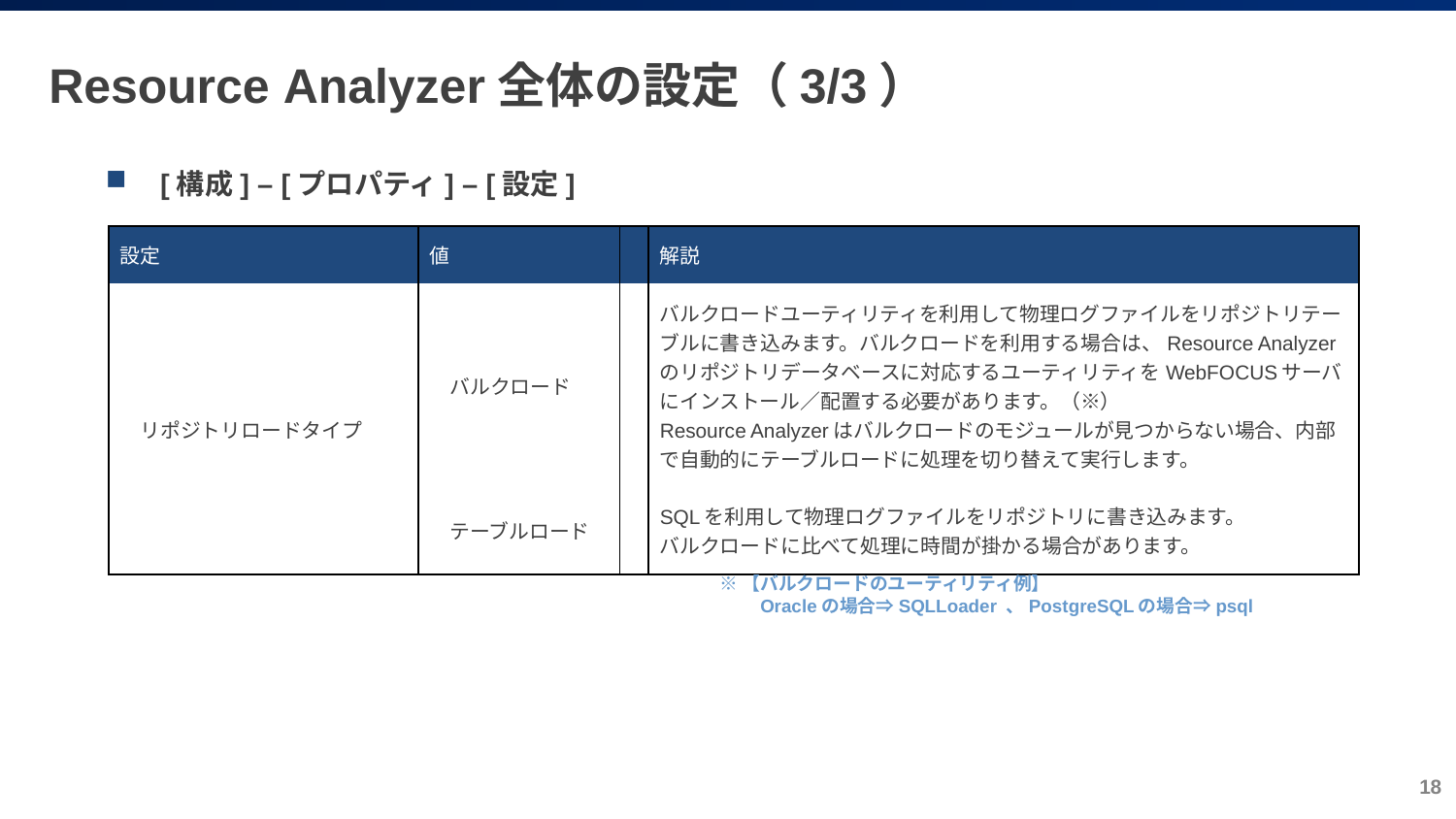

# Resource Analyzer全体の設定（3/3）
[構成] – [プロパティ] – [設定]
| 設定 | 値 |  | 解説 |
| --- | --- | --- | --- |
| リポジトリロードタイプ | バルクロード |  | バルクロードユーティリティを利用して物理ログファイルをリポジトリテーブルに書き込みます。バルクロードを利用する場合は、Resource Analyzerのリポジトリデータベースに対応するユーティリティをWebFOCUSサーバにインストール／配置する必要があります。（※） Resource Analyzerはバルクロードのモジュールが見つからない場合、内部で自動的にテーブルロードに処理を切り替えて実行します。 |
|  | テーブルロード |  | SQLを利用して物理ログファイルをリポジトリに書き込みます。 バルクロードに比べて処理に時間が掛かる場合があります。 |
※【バルクロードのユーティリティ例】
　　Oracleの場合⇒SQLLoader 、PostgreSQLの場合⇒psql
18